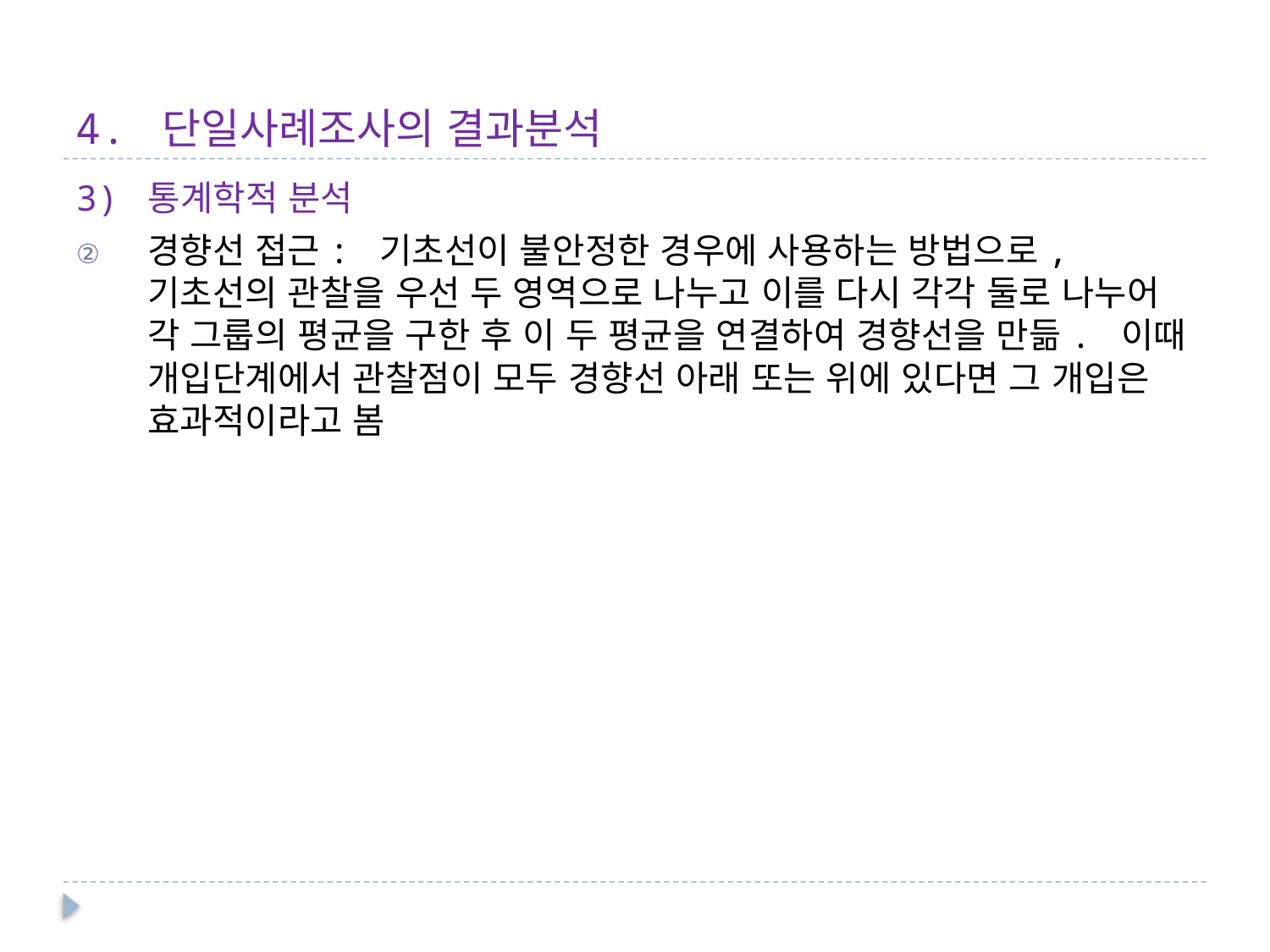

# 4. 단일사례조사의 결과분석
3) 통계학적 분석
경향선 접근: 기초선이 불안정한 경우에 사용하는 방법으로, 기초선의 관찰을 우선 두 영역으로 나누고 이를 다시 각각 둘로 나누어 각 그룹의 평균을 구한 후 이 두 평균을 연결하여 경향선을 만듦. 이때 개입단계에서 관찰점이 모두 경향선 아래 또는 위에 있다면 그 개입은 효과적이라고 봄